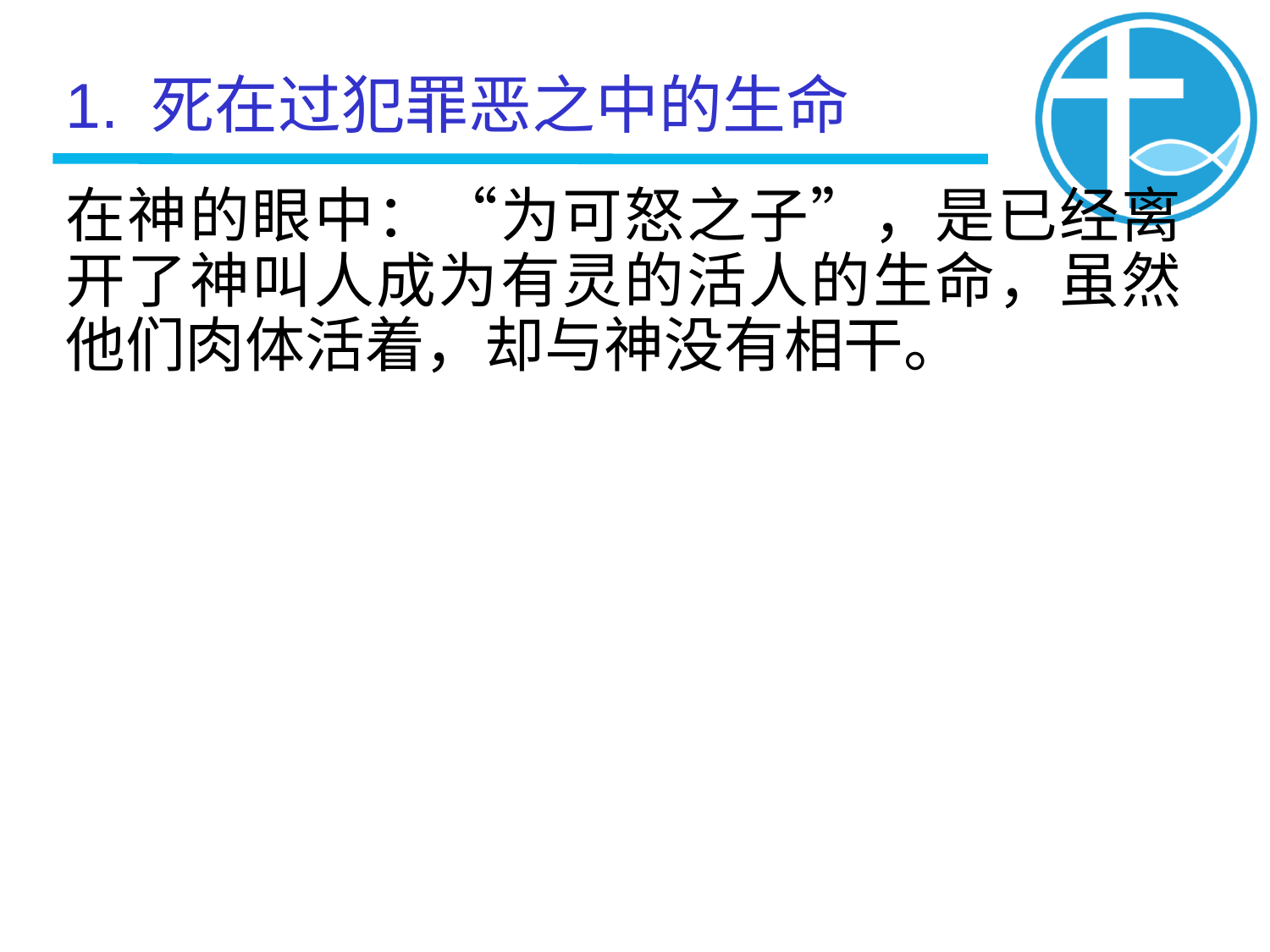

1. 死在过犯罪恶之中的生命
在神的眼中：“为可怒之子”，是已经离开了神叫人成为有灵的活人的生命，虽然他们肉体活着，却与神没有相干。